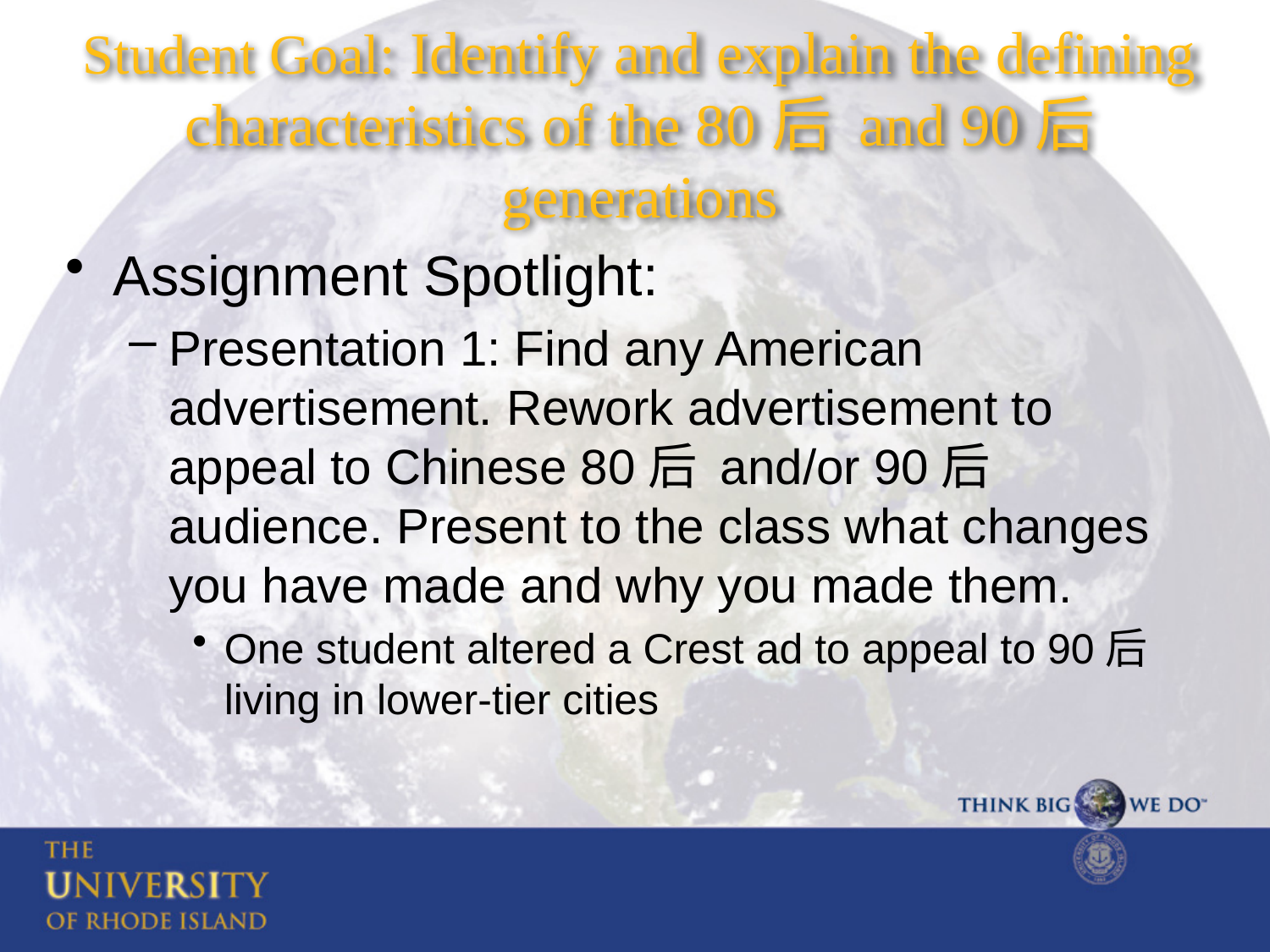

# Student Goal: Identify and explain the defining characteristics of the 80后 and 90后 generations
Assignment Spotlight:
Presentation 1: Find any American advertisement. Rework advertisement to appeal to Chinese 80后 and/or 90后 audience. Present to the class what changes you have made and why you made them.
One student altered a Crest ad to appeal to 90后 living in lower-tier cities